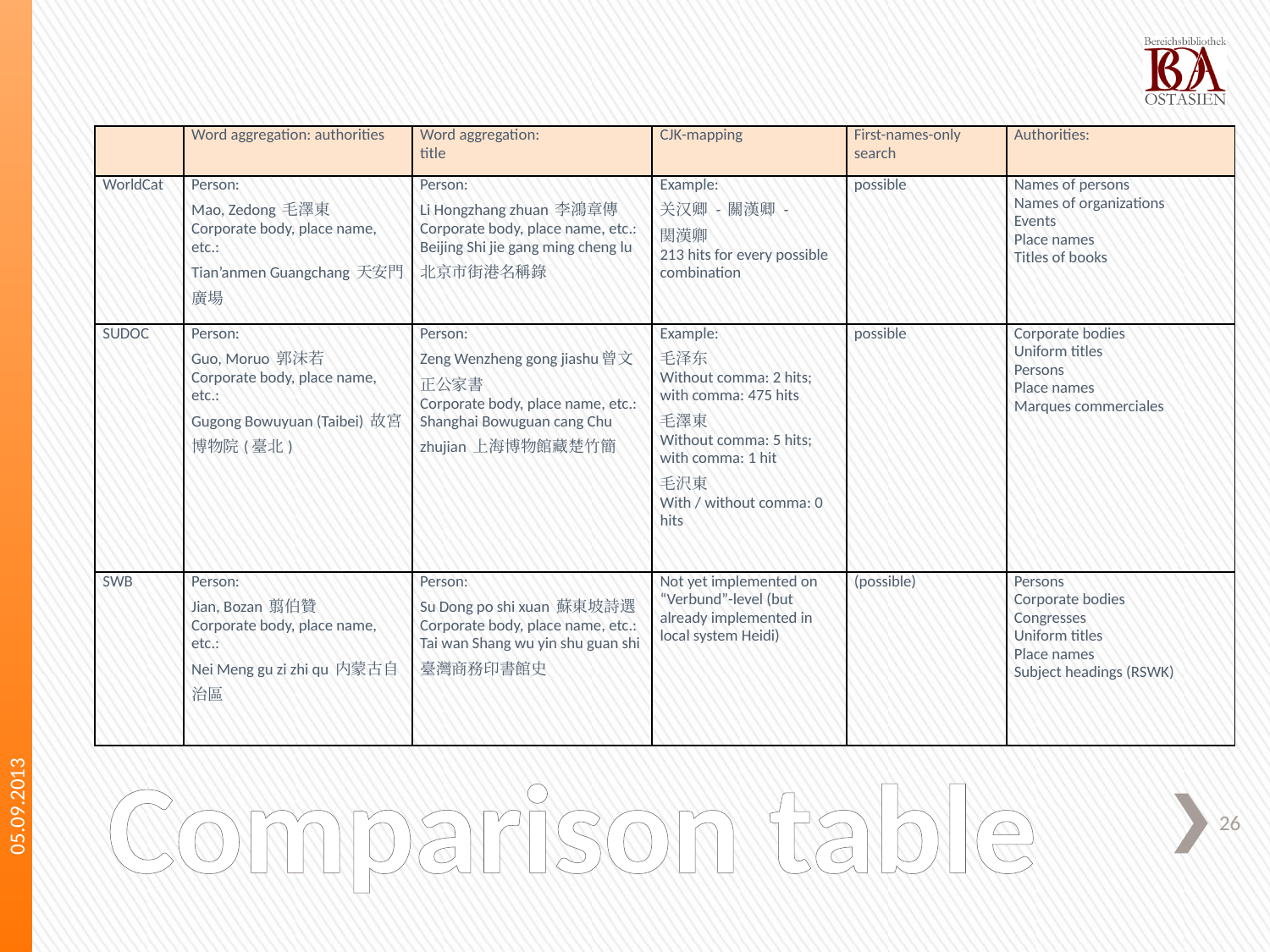

|  | Word aggregation: authorities | Word aggregation: title | CJK-mapping | First-names-only search | Authorities: |
| --- | --- | --- | --- | --- | --- |
| WorldCat | Person: Mao, Zedong 毛澤東 Corporate body, place name, etc.: Tian’anmen Guangchang 天安門廣場 | Person: Li Hongzhang zhuan 李鴻章傳 Corporate body, place name, etc.: Beijing Shi jie gang ming cheng lu 北京市街港名稱錄 | Example: 关汉卿 - 關漢卿 - 関漢卿 213 hits for every possible combination | possible | Names of persons Names of organizations Events Place names Titles of books |
| SUDOC | Person: Guo, Moruo 郭沫若 Corporate body, place name, etc.: Gugong Bowuyuan (Taibei) 故宮博物院(臺北) | Person: Zeng Wenzheng gong jiashu曾文正公家書 Corporate body, place name, etc.: Shanghai Bowuguan cang Chu zhujian 上海博物館藏楚竹簡 | Example: 毛泽东 Without comma: 2 hits; with comma: 475 hits 毛澤東 Without comma: 5 hits; with comma: 1 hit 毛沢東 With / without comma: 0 hits | possible | Corporate bodies Uniform titles Persons Place names Marques commerciales |
| SWB | Person: Jian, Bozan 翦伯贊 Corporate body, place name, etc.: Nei Meng gu zi zhi qu 内蒙古自治區 | Person: Su Dong po shi xuan 蘇東坡詩選 Corporate body, place name, etc.: Tai wan Shang wu yin shu guan shi 臺灣商務印書館史 | Not yet implemented on “Verbund”-level (but already implemented in local system Heidi) | (possible) | Persons Corporate bodies Congresses Uniform titles Place names Subject headings (RSWK) |
05.09.2013
# Comparison table
26